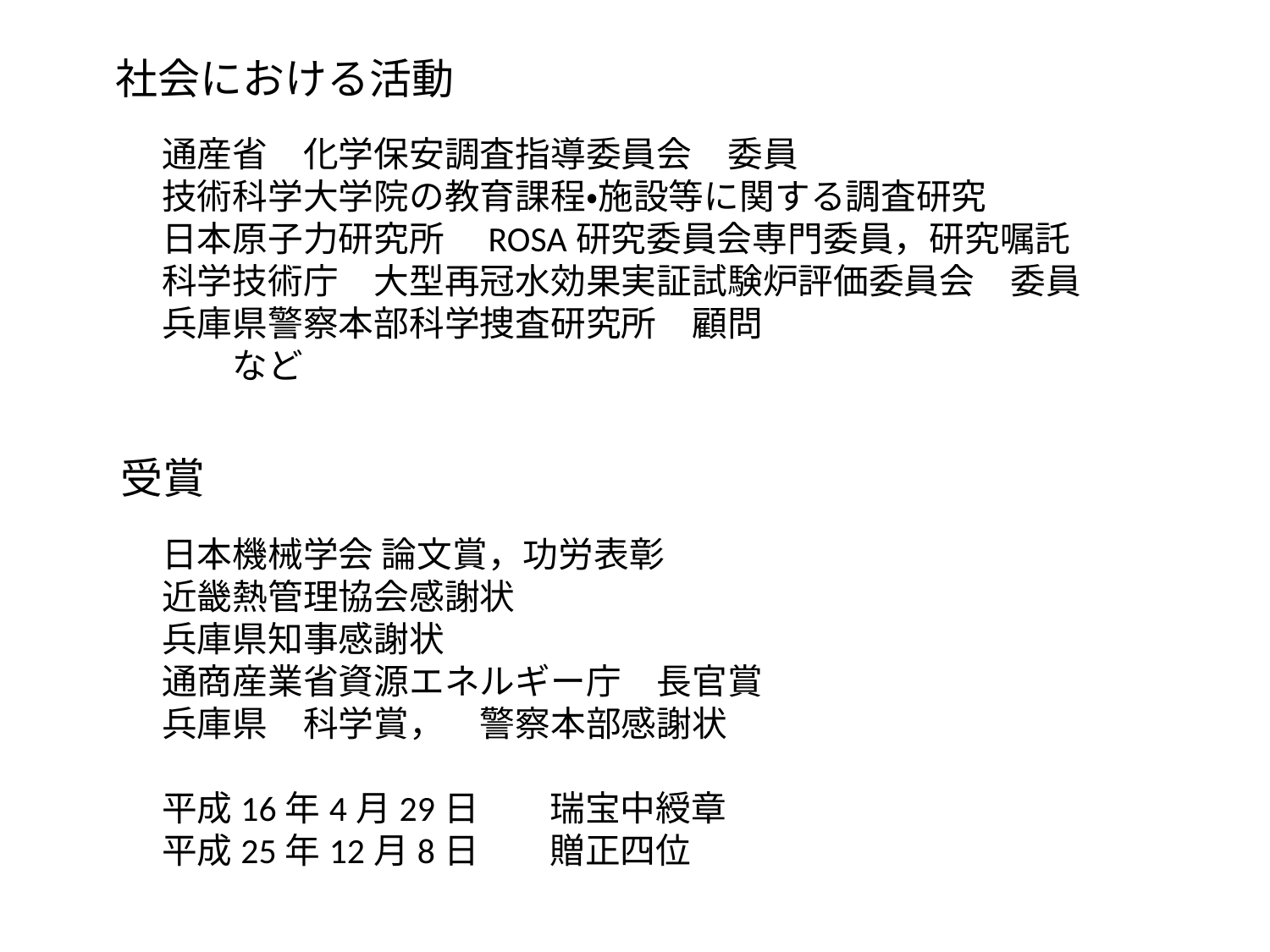

社会における活動
通産省　化学保安調査指導委員会　委員
技術科学大学院の教育課程・施設等に関する調査研究
日本原子力研究所　ROSA研究委員会専門委員，研究嘱託
科学技術庁　大型再冠水効果実証試験炉評価委員会　委員
兵庫県警察本部科学捜査研究所　顧問
　　など
受賞
日本機械学会 論文賞，功労表彰
近畿熱管理協会感謝状
兵庫県知事感謝状
通商産業省資源エネルギー庁　長官賞
兵庫県　科学賞，　警察本部感謝状

平成16年4月29日　　瑞宝中綬章
平成25年12月8日　　贈正四位